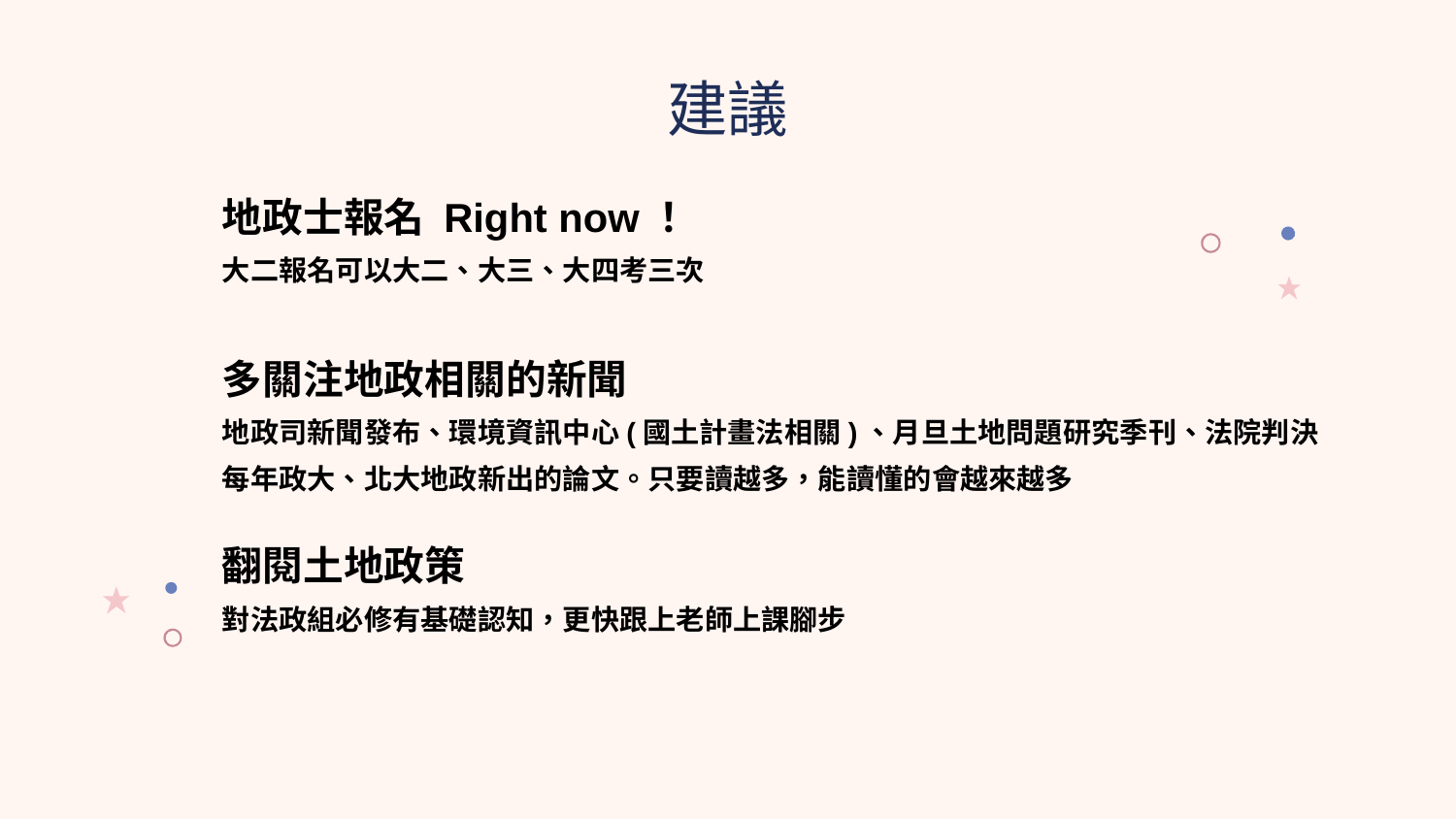

# 建議
地政士報名 Right now！
大二報名可以大二、大三、大四考三次

多關注地政相關的新聞
地政司新聞發布、環境資訊中心(國土計畫法相關)、月旦土地問題研究季刊、法院判決
每年政大、北大地政新出的論文。只要讀越多，能讀懂的會越來越多

翻閱土地政策
對法政組必修有基礎認知，更快跟上老師上課腳步